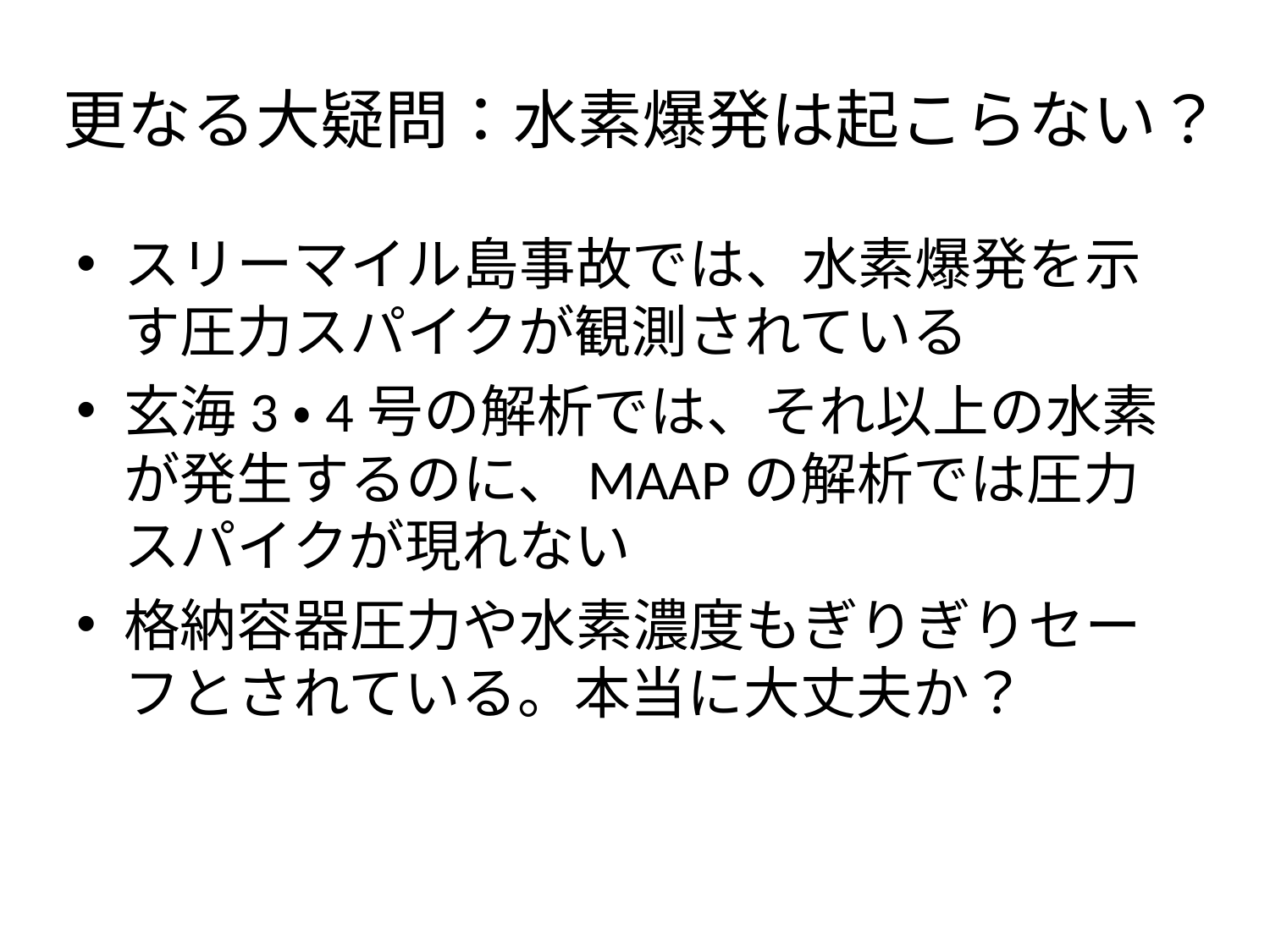

# 更なる大疑問：水素爆発は起こらない？
スリーマイル島事故では、水素爆発を示す圧力スパイクが観測されている
玄海3・4号の解析では、それ以上の水素が発生するのに、MAAPの解析では圧力スパイクが現れない
格納容器圧力や水素濃度もぎりぎりセーフとされている。本当に大丈夫か？